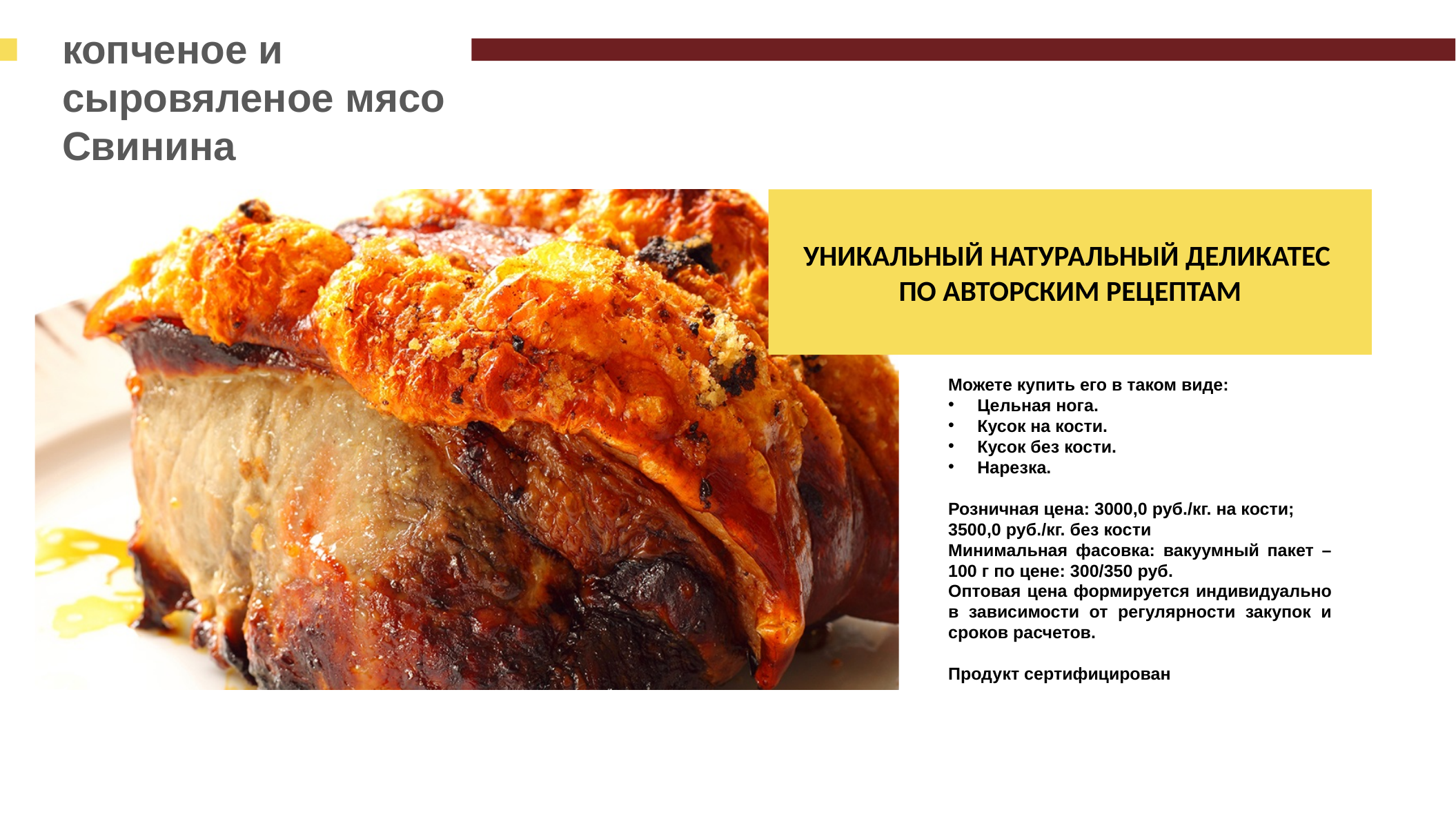

копченое и
сыровяленое мясо
Свинина

УНИКАЛЬНЫЙ НАТУРАЛЬНЫЙ ДЕЛИКАТЕС
ПО АВТОРСКИМ РЕЦЕПТАМ

Можете купить его в таком виде:
 Цельная нога.
 Кусок на кости.
 Кусок без кости.
 Нарезка.

Розничная цена: 3000,0 руб./кг. на кости;
3500,0 руб./кг. без кости
Минимальная фасовка: вакуумный пакет – 100 г по цене: 300/350 руб.
Оптовая цена формируется индивидуально в зависимости от регулярности закупок и сроков расчетов.

Продукт сертифицирован

请替换文字内容